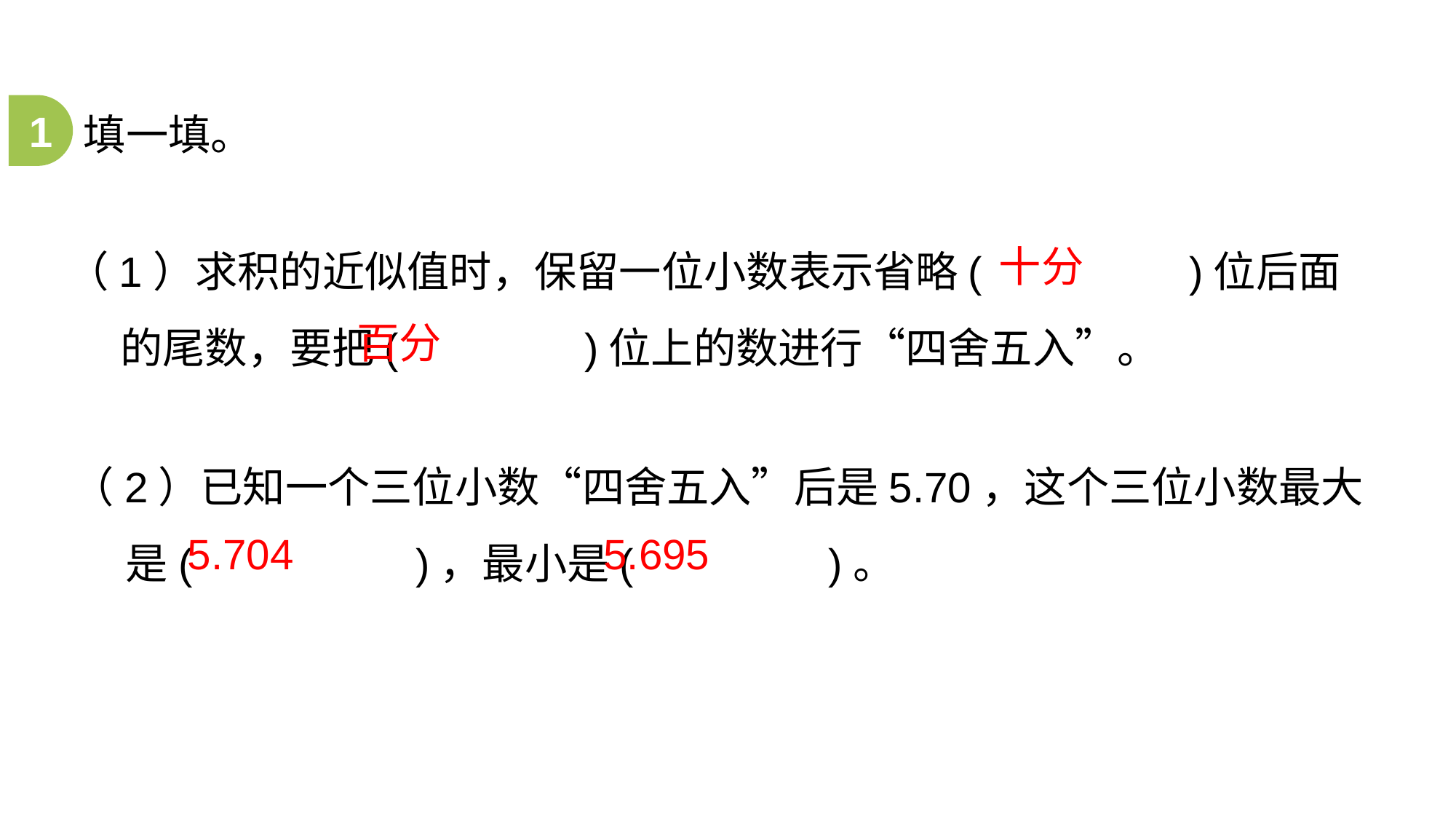

1
填一填。
（1）求积的近似值时，保留一位小数表示省略(     　　　)位后面的尾数，要把(　    　　)位上的数进行“四舍五入”。
十分
百分
（2）已知一个三位小数“四舍五入”后是5.70，这个三位小数最大是(　        　　)，最小是(　     　　)。
5.704
5.695